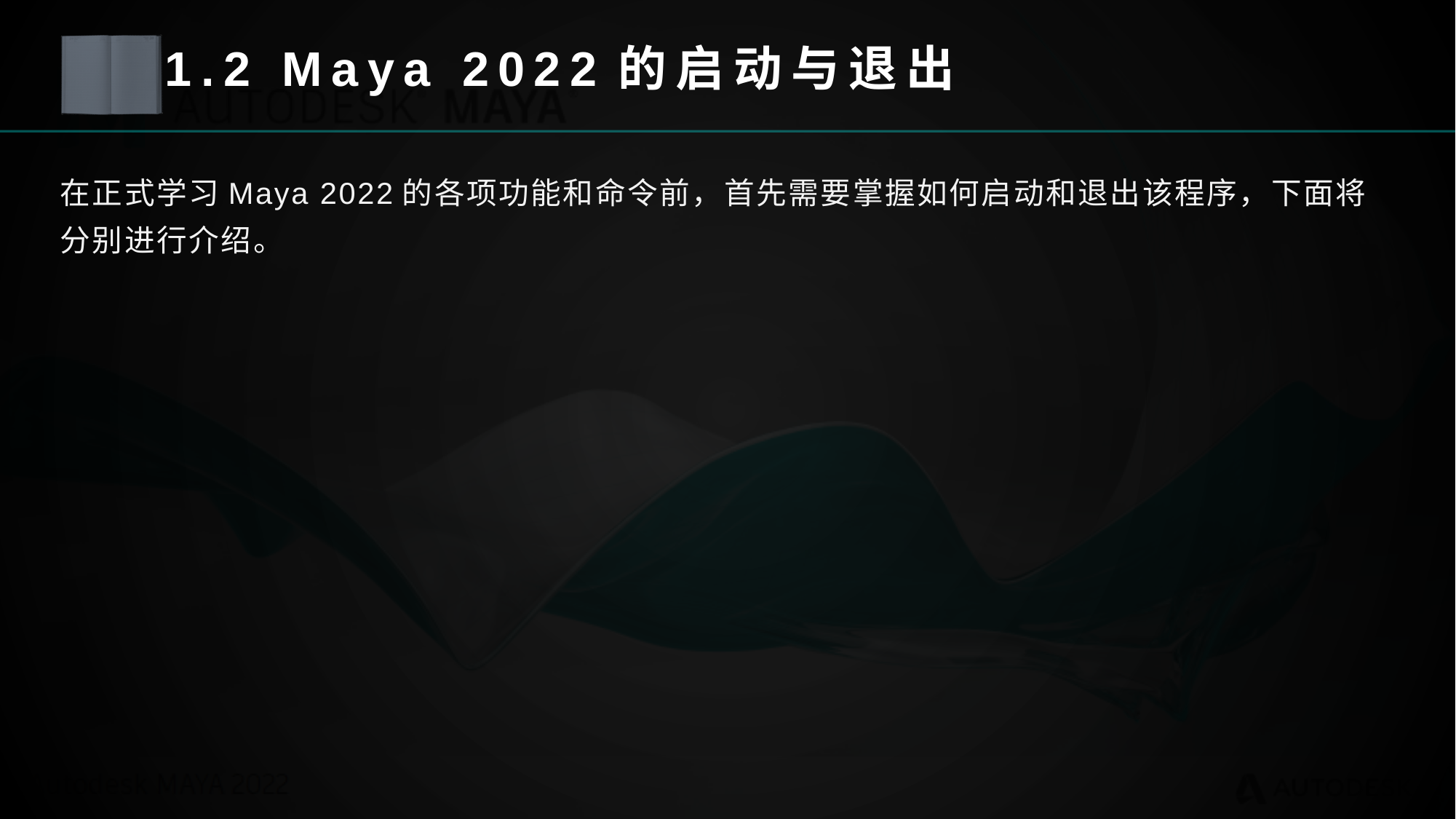

1.2 Maya 2022的启动与退出
在正式学习Maya 2022的各项功能和命令前，首先需要掌握如何启动和退出该程序，下面将分别进行介绍。